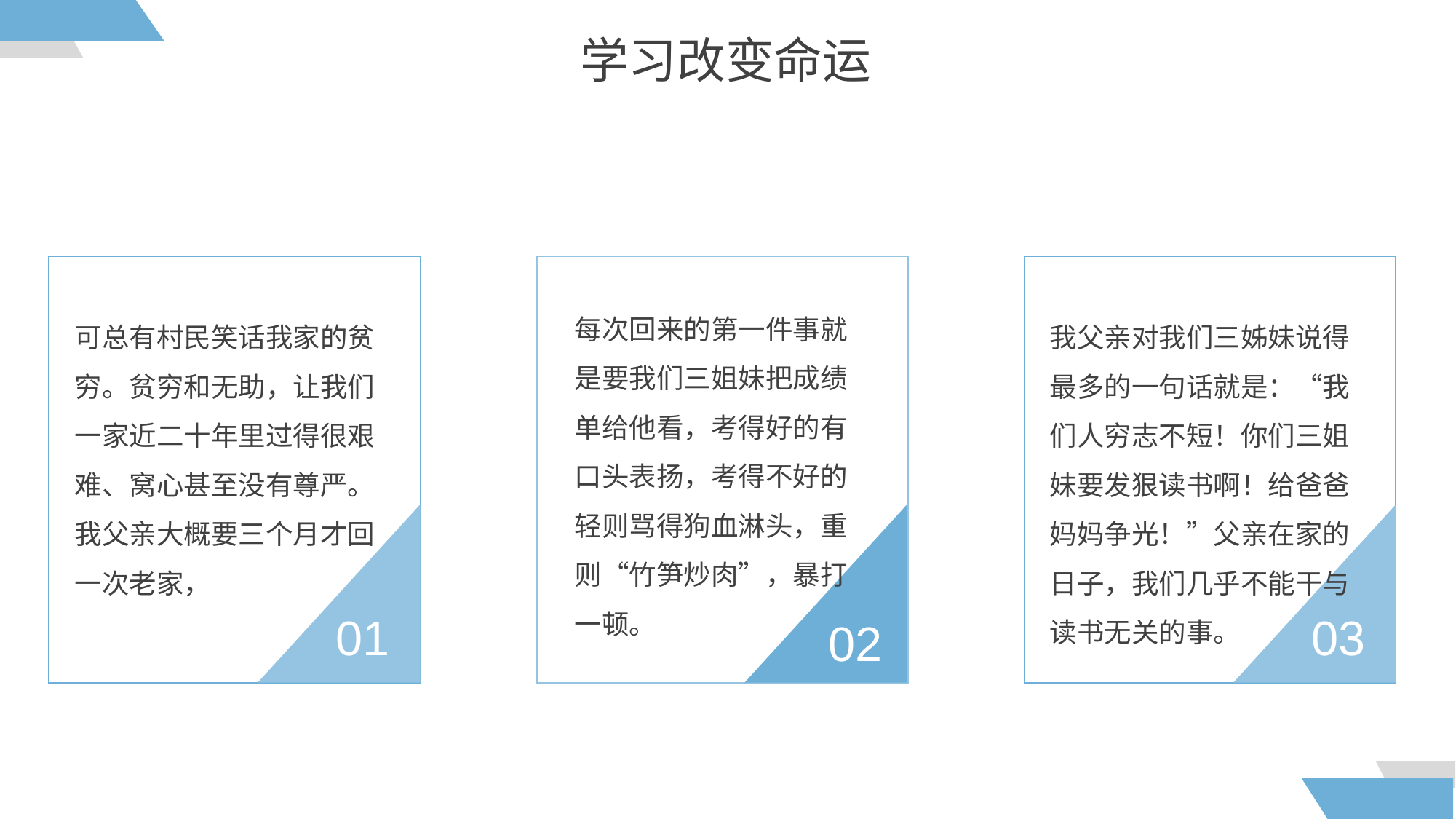

学习改变命运

每次回来的第一件事就是要我们三姐妹把成绩单给他看，考得好的有口头表扬，考得不好的轻则骂得狗血淋头，重则“竹笋炒肉”，暴打一顿。
可总有村民笑话我家的贫穷。贫穷和无助，让我们一家近二十年里过得很艰难、窝心甚至没有尊严。我父亲大概要三个月才回一次老家，
我父亲对我们三姊妹说得最多的一句话就是：“我们人穷志不短！你们三姐妹要发狠读书啊！给爸爸妈妈争光！”父亲在家的日子，我们几乎不能干与读书无关的事。

01
03
02